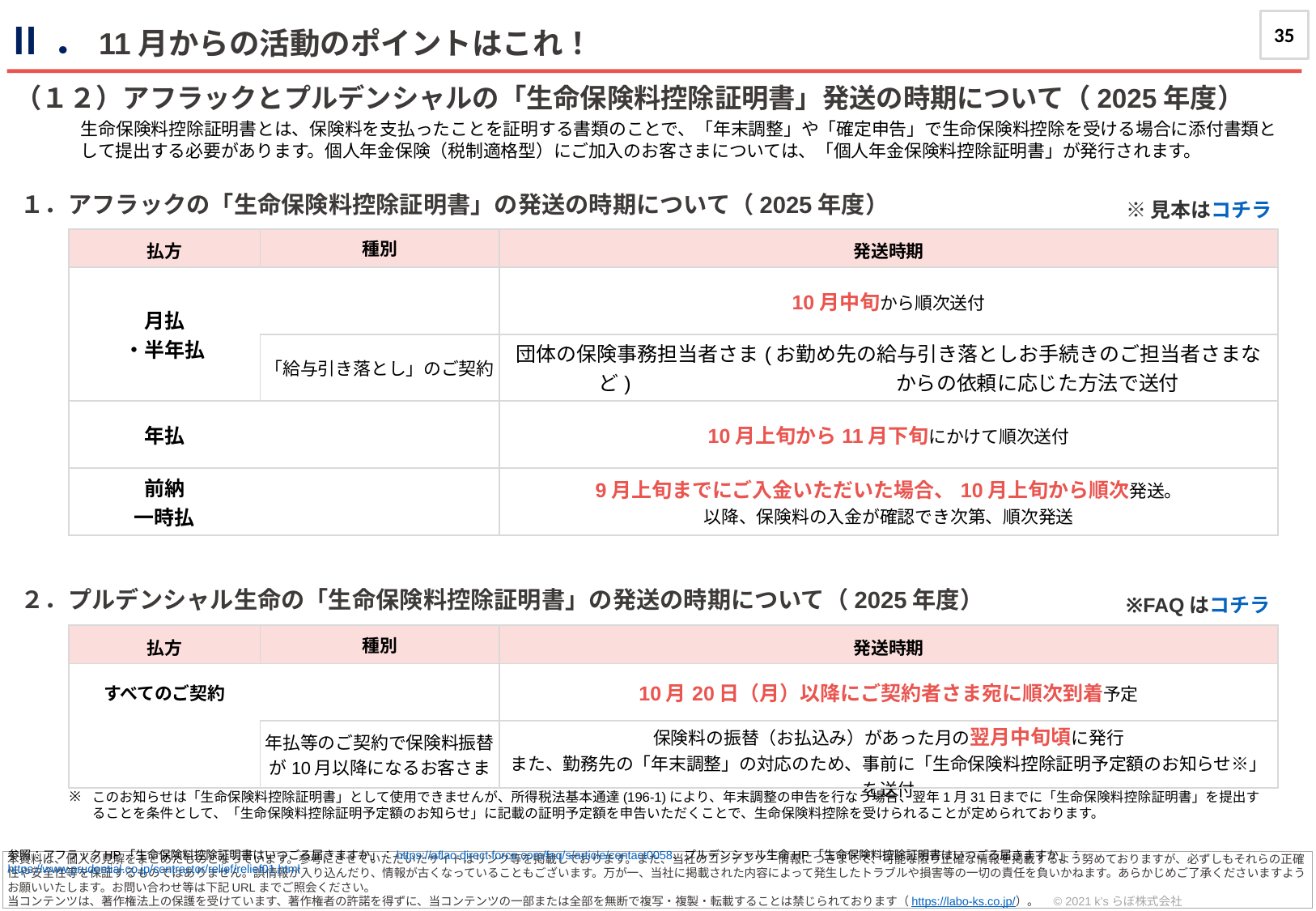

35
Ⅱ．11月からの活動のポイントはこれ！
journal
（１２）アフラックとプルデンシャルの「生命保険料控除証明書」発送の時期について（2025年度）
生命保険料控除証明書とは、保険料を支払ったことを証明する書類のことで、「年末調整」や「確定申告」で生命保険料控除を受ける場合に添付書類として提出する必要があります。個人年金保険（税制適格型）にご加入のお客さまについては、「個人年金保険料控除証明書」が発行されます。
１．アフラックの「生命保険料控除証明書」の発送の時期について（2025年度）

※見本はコチラ
| 払方 | 種別 | 発送時期 |
| --- | --- | --- |
| 月払 ・半年払 |  | 10月中旬から順次送付 |
|  | 「給与引き落とし」のご契約 | 団体の保険事務担当者さま(お勤め先の給与引き落としお手続きのご担当者さまなど) からの依頼に応じた方法で送付 |
| 年払 |  | 10月上旬から11月下旬にかけて順次送付 |
| 前納 一時払 |  | 9月上旬までにご入金いただいた場合、10月上旬から順次発送。 以降、保険料の入金が確認でき次第、順次発送 |
２．プルデンシャル生命の「生命保険料控除証明書」の発送の時期について（2025年度）

※FAQはコチラ
| 払方 | 種別 | 発送時期 |
| --- | --- | --- |
| すべてのご契約 |  | 10月20日（月）以降にご契約者さま宛に順次到着予定 |
|  | 年払等のご契約で保険料振替が10月以降になるお客さま | 保険料の振替（お払込み）があった月の翌月中旬頃に発行 また、勤務先の「年末調整」の対応のため、事前に「生命保険料控除証明予定額のお知らせ※」を送付 |

このお知らせは「生命保険料控除証明書」として使用できませんが、所得税法基本通達(196-1)により、年末調整の申告を行なう場合、翌年1月31日までに「生命保険料控除証明書」を提出することを条件として、「生命保険料控除証明予定額のお知らせ」に記載の証明予定額を申告いただくことで、生命保険料控除を受けられることが定められております。
参照：アフラックHP「生命保険料控除証明書はいつごろ届きますか」：https://aflac-direct.force.com/faq/s/article/contact0058、プルデンシャル生命HP「生命保険料控除証明書はいつごろ届きますか」：https://www.prudential.co.jp/contractor/relief/relief01.html